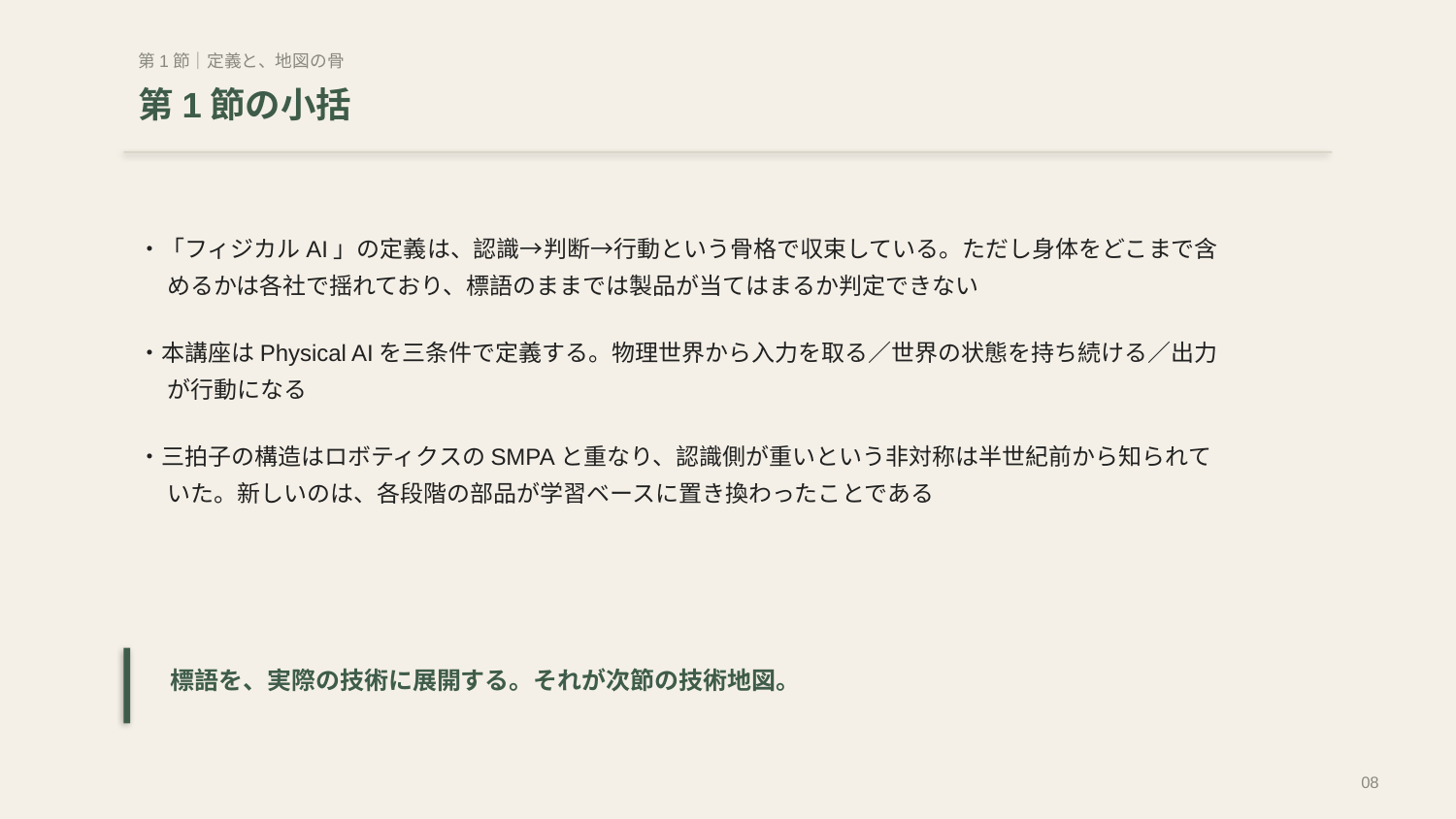

第1節｜定義と、地図の骨
第1節の小括

・「フィジカルAI」の定義は、認識→判断→行動という骨格で収束している。ただし身体をどこまで含めるかは各社で揺れており、標語のままでは製品が当てはまるか判定できない
・本講座はPhysical AIを三条件で定義する。物理世界から入力を取る／世界の状態を持ち続ける／出力が行動になる
・三拍子の構造はロボティクスのSMPAと重なり、認識側が重いという非対称は半世紀前から知られていた。新しいのは、各段階の部品が学習ベースに置き換わったことである

標語を、実際の技術に展開する。それが次節の技術地図。
08